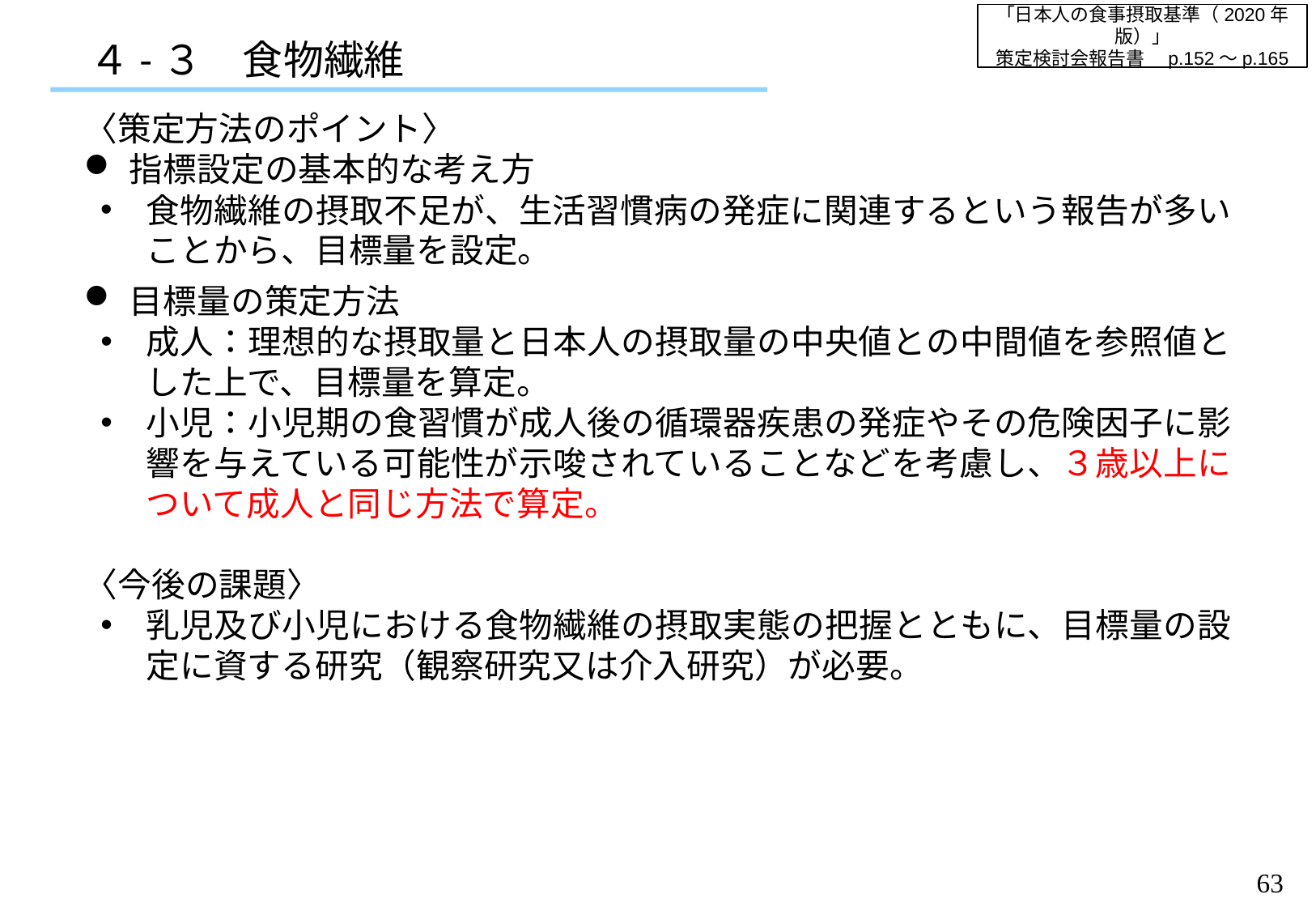

「日本人の食事摂取基準（2020年版）」
策定検討会報告書　p.152～p.165
４-３　食物繊維

〈策定方法のポイント〉
指標設定の基本的な考え方
食物繊維の摂取不足が、生活習慣病の発症に関連するという報告が多いことから、目標量を設定。
目標量の策定方法
成人：理想的な摂取量と日本人の摂取量の中央値との中間値を参照値とした上で、目標量を算定。
小児：小児期の食習慣が成人後の循環器疾患の発症やその危険因子に影響を与えている可能性が示唆されていることなどを考慮し、３歳以上について成人と同じ方法で算定。

〈今後の課題〉
乳児及び小児における食物繊維の摂取実態の把握とともに、目標量の設定に資する研究（観察研究又は介入研究）が必要。
63